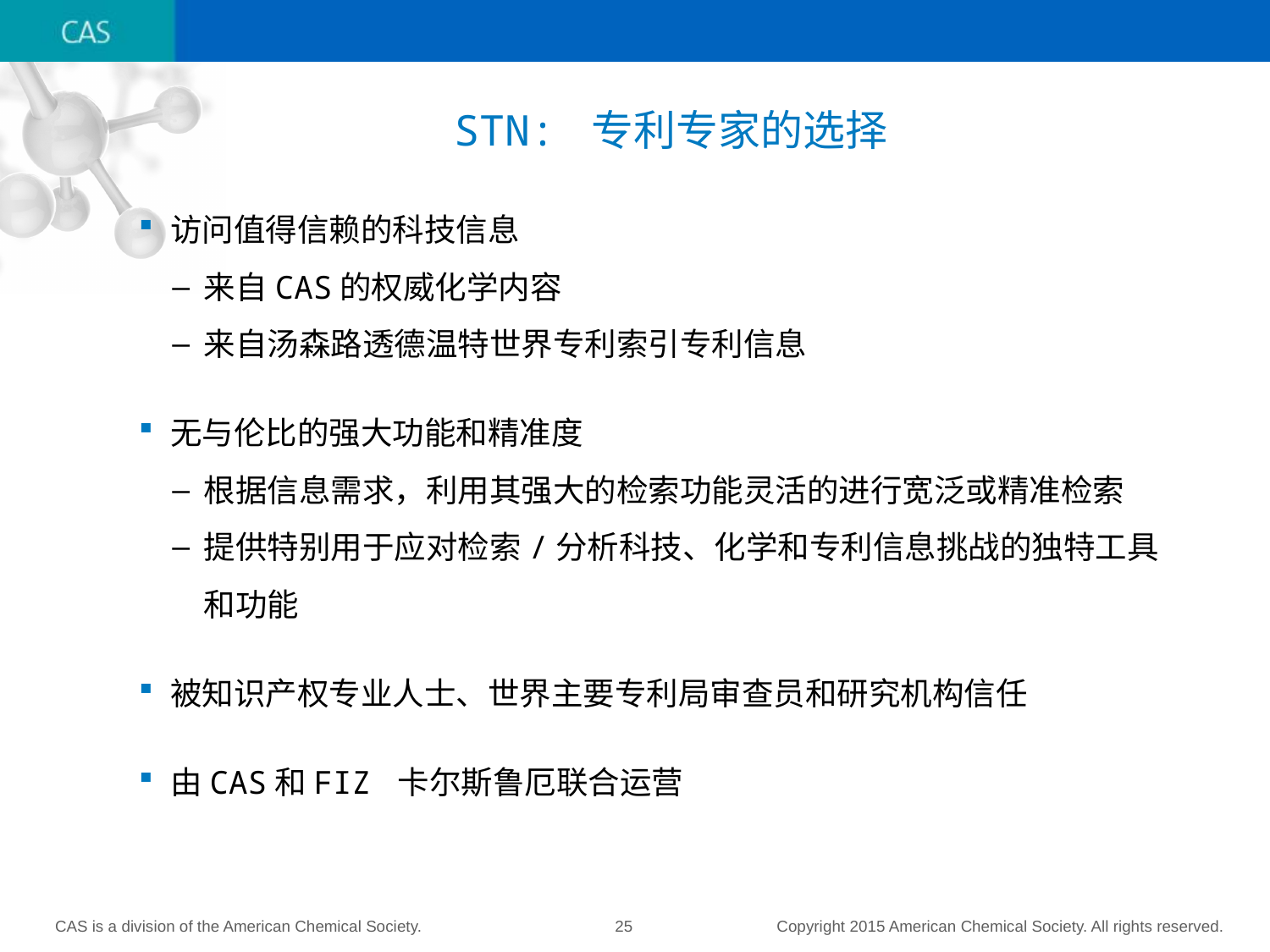

# STN: 专利专家的选择
访问值得信赖的科技信息
来自CAS的权威化学内容
来自汤森路透德温特世界专利索引专利信息
无与伦比的强大功能和精准度
根据信息需求，利用其强大的检索功能灵活的进行宽泛或精准检索
提供特别用于应对检索/分析科技、化学和专利信息挑战的独特工具和功能
被知识产权专业人士、世界主要专利局审查员和研究机构信任
由CAS和FIZ 卡尔斯鲁厄联合运营
CAS is a division of the American Chemical Society.                                                                                Copyright 2015 American Chemical Society. All rights reserved.
25